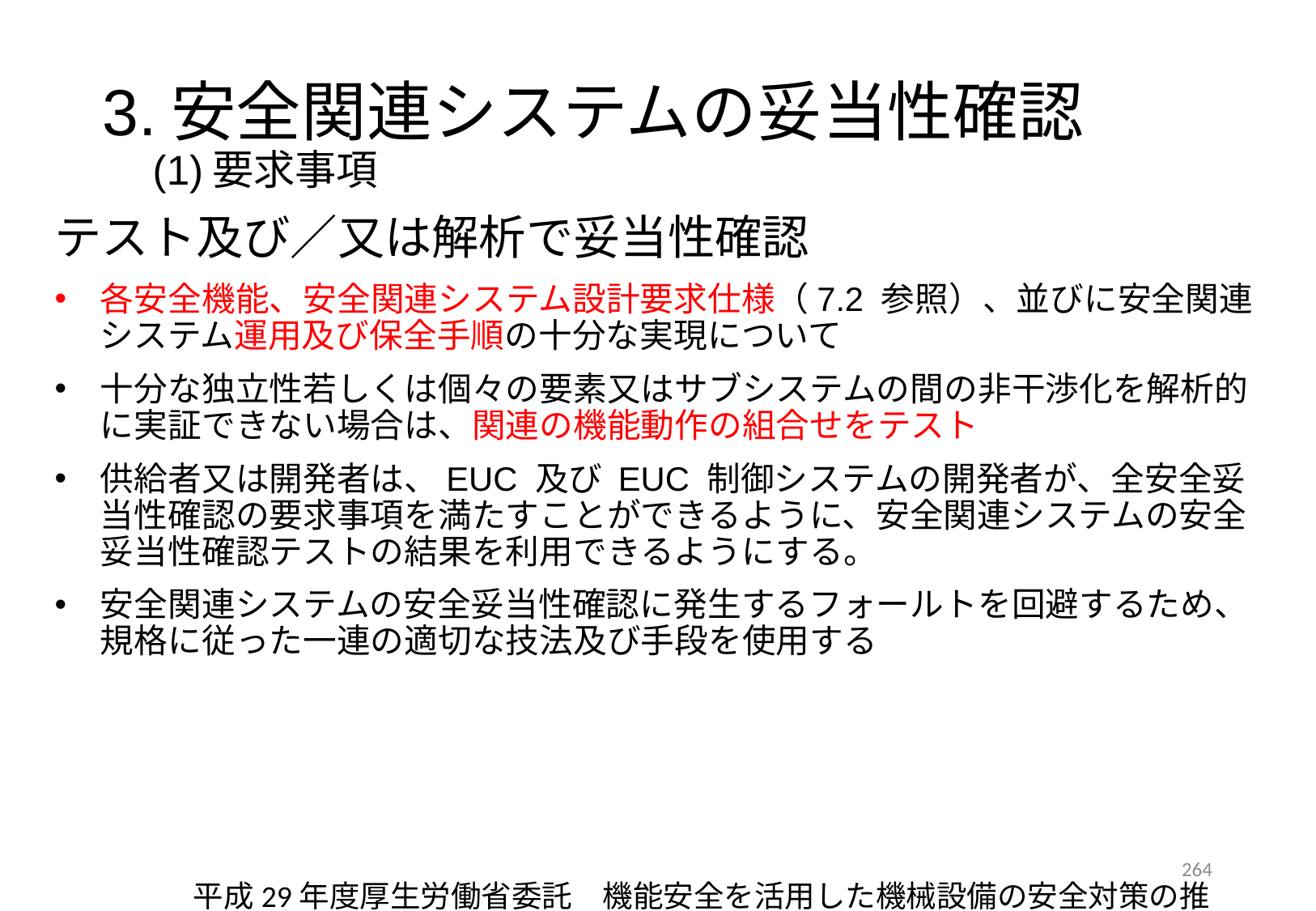

# 3.安全関連システムの妥当性確認 　(1)要求事項
テスト及び／又は解析で妥当性確認
各安全機能、安全関連システム設計要求仕様（7.2 参照）、並びに安全関連システム運用及び保全手順の十分な実現について
十分な独立性若しくは個々の要素又はサブシステムの間の非干渉化を解析的に実証できない場合は、関連の機能動作の組合せをテスト
供給者又は開発者は、EUC 及び EUC 制御システムの開発者が、全安全妥当性確認の要求事項を満たすことができるように、安全関連システムの安全妥当性確認テストの結果を利用できるようにする。
安全関連システムの安全妥当性確認に発生するフォールトを回避するため、規格に従った一連の適切な技法及び手段を使用する
264
平成29年度厚生労働省委託　機能安全を活用した機械設備の安全対策の推進事業　機能安全活用テキスト